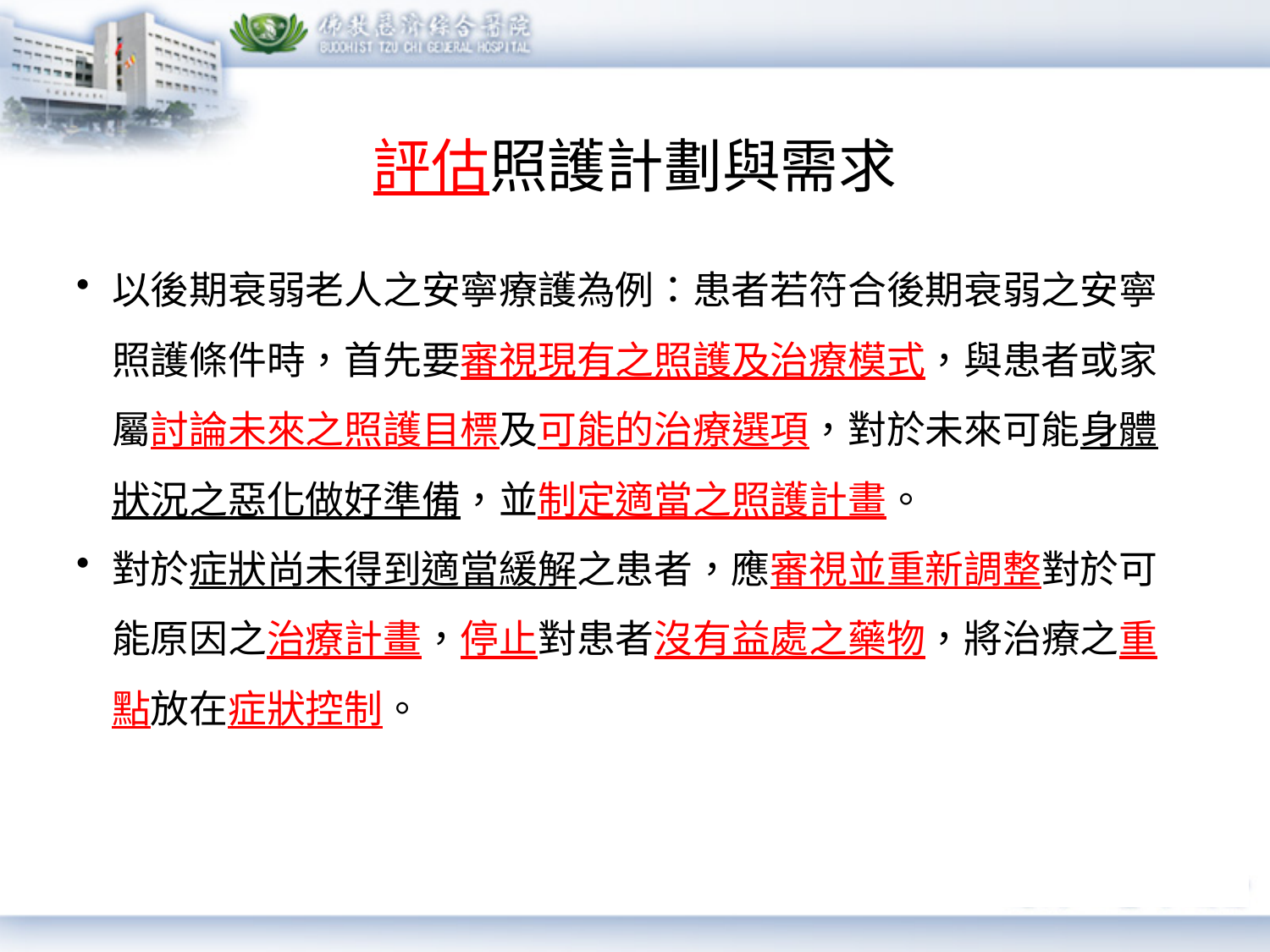

# 評估照護計劃與需求
以後期衰弱老人之安寧療護為例：患者若符合後期衰弱之安寧照護條件時，首先要審視現有之照護及治療模式，與患者或家屬討論未來之照護目標及可能的治療選項，對於未來可能身體狀況之惡化做好準備，並制定適當之照護計畫。
對於症狀尚未得到適當緩解之患者，應審視並重新調整對於可能原因之治療計畫，停止對患者沒有益處之藥物，將治療之重點放在症狀控制。